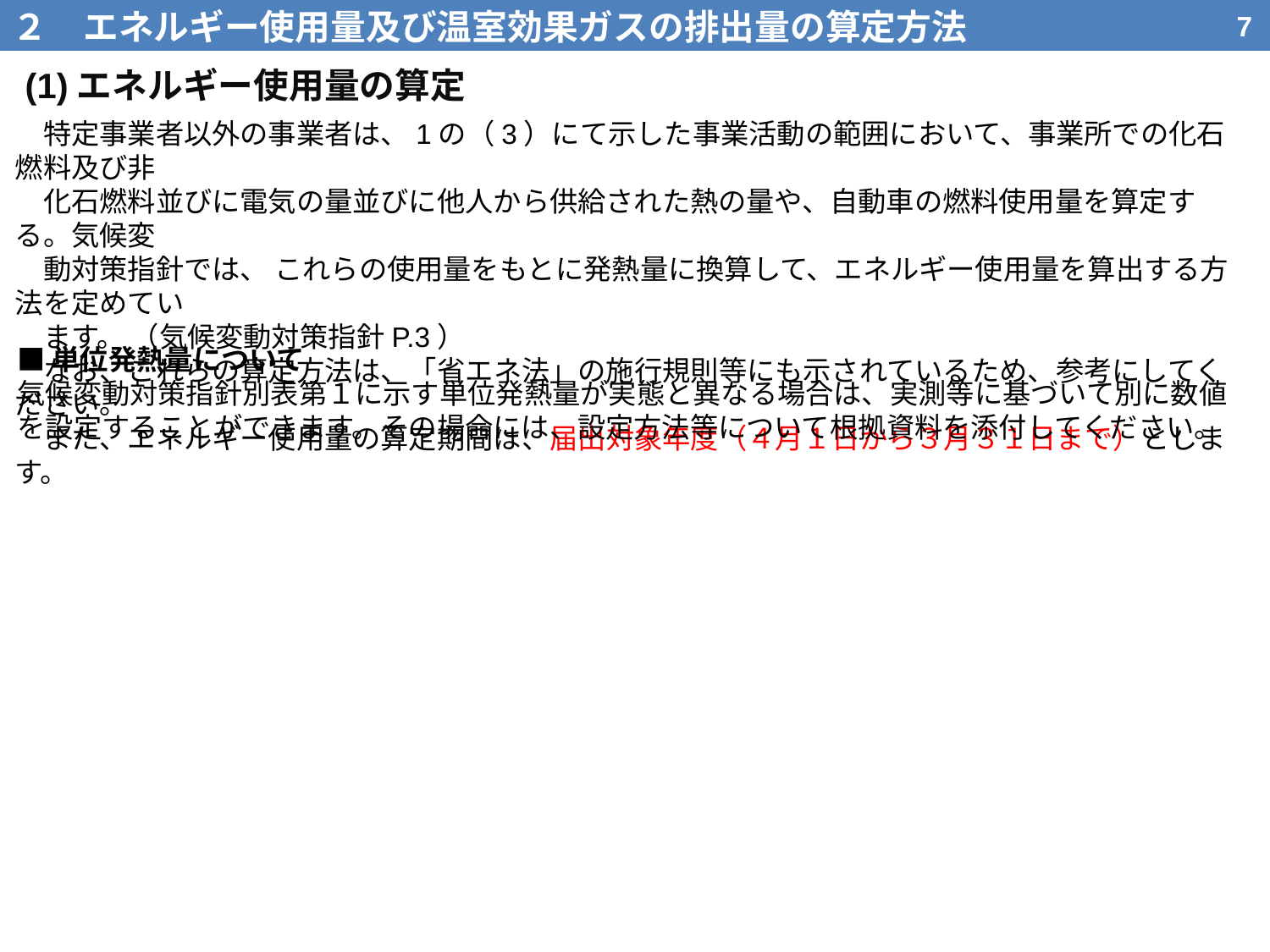

２　エネルギー使用量及び温室効果ガスの排出量の算定方法
7
 (1)エネルギー使用量の算定
　特定事業者以外の事業者は、1の（3）にて示した事業活動の範囲において、事業所での化石燃料及び非
　化石燃料並びに電気の量並びに他人から供給された熱の量や、自動車の燃料使用量を算定する。気候変
　動対策指針では、 これらの使用量をもとに発熱量に換算して、エネルギー使用量を算出する方法を定めてい
　ます。 （気候変動対策指針P.3）
　なお、これらの算定方法は、「省エネ法」の施行規則等にも示されているため、参考にしてください。
　また、エネルギー使用量の算定期間は、届出対象年度（４月１日から３月３１日まで）とします。

■単位発熱量について
気候変動対策指針別表第１に示す単位発熱量が実態と異なる場合は、実測等に基づいて別に数値を設定することができます。その場合には、設定方法等について根拠資料を添付してください。